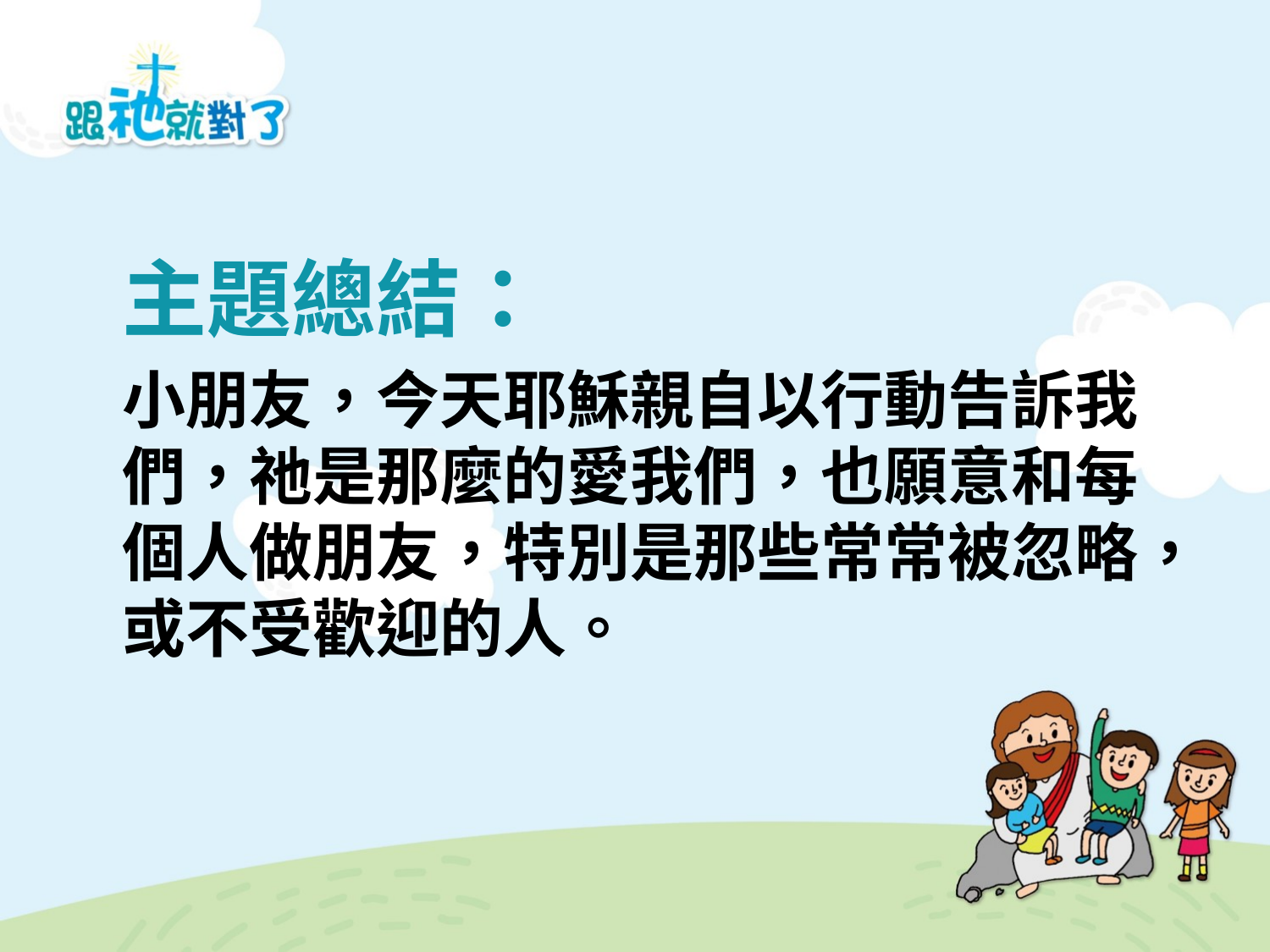

主題總結：
小朋友，今天耶穌親自以行動告訴我們，祂是那麼的愛我們，也願意和每個人做朋友，特別是那些常常被忽略，或不受歡迎的人。